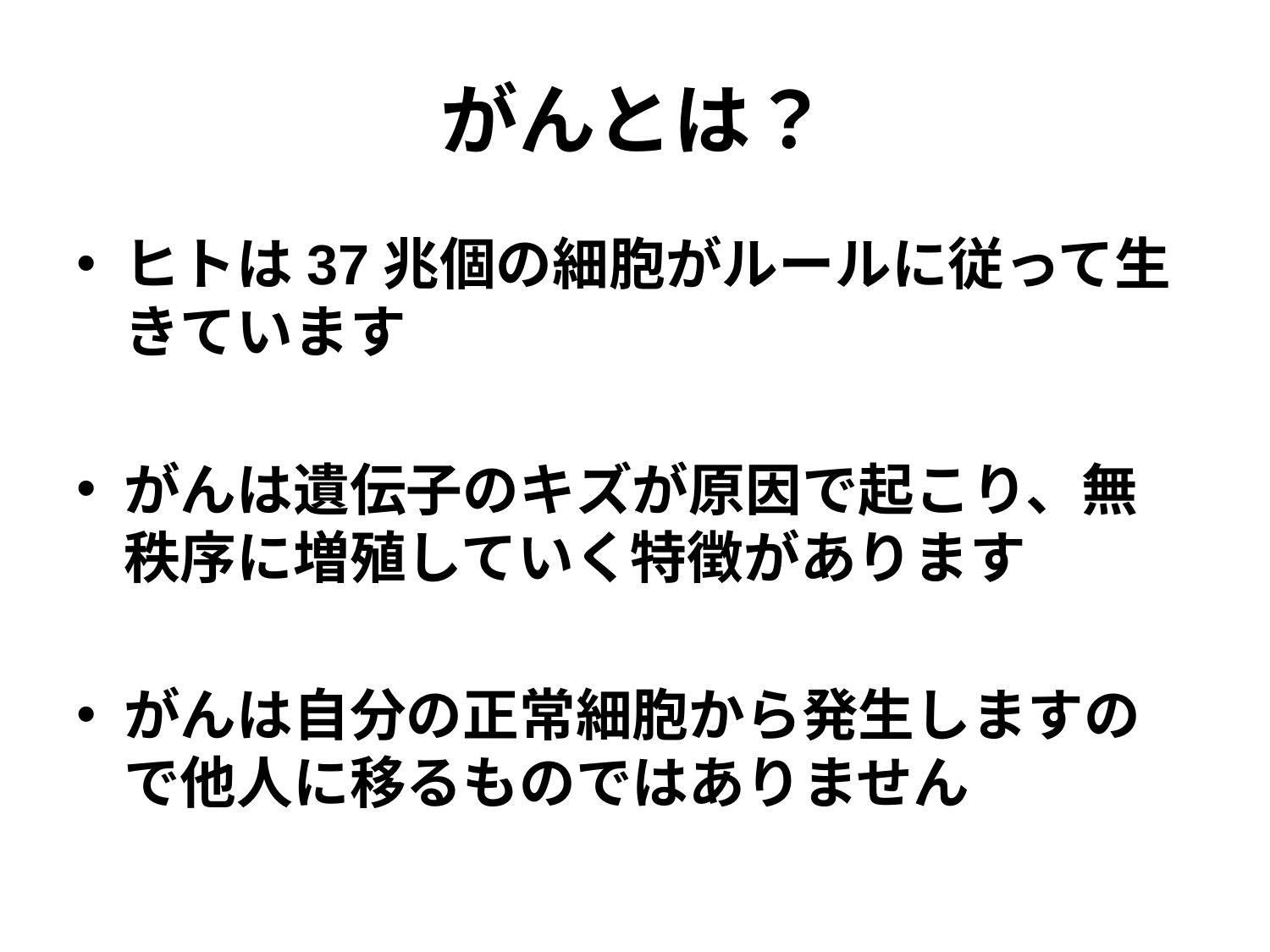

# がんとは？
ヒトは37兆個の細胞がルールに従って生きています

がんは遺伝子のキズが原因で起こり、無秩序に増殖していく特徴があります

がんは自分の正常細胞から発生しますので他人に移るものではありません